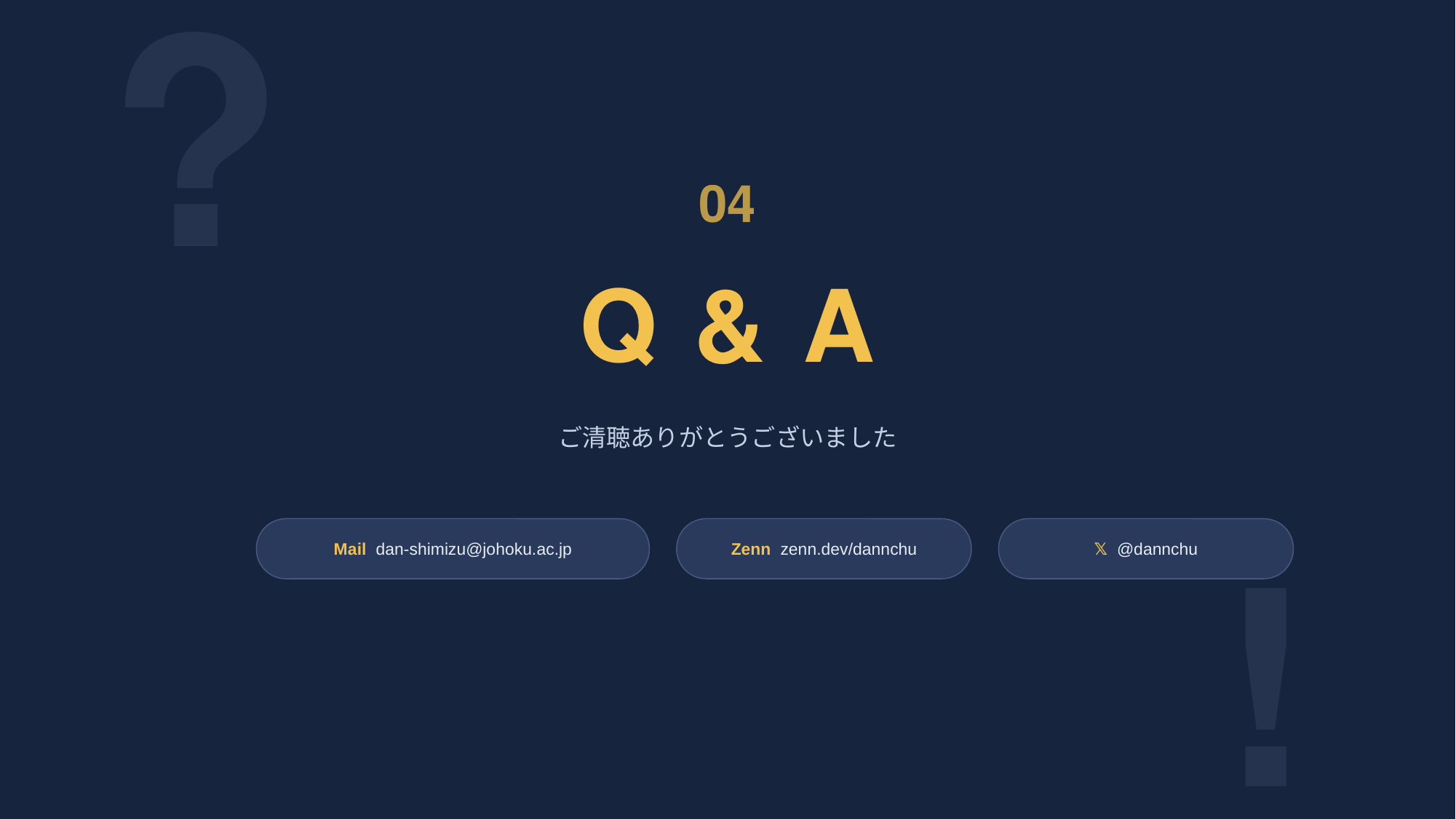

?
04
Q & A
ご清聴ありがとうございました
!

Mail  dan-shimizu@johoku.ac.jp

Zenn  zenn.dev/dannchu

𝕏  @dannchu